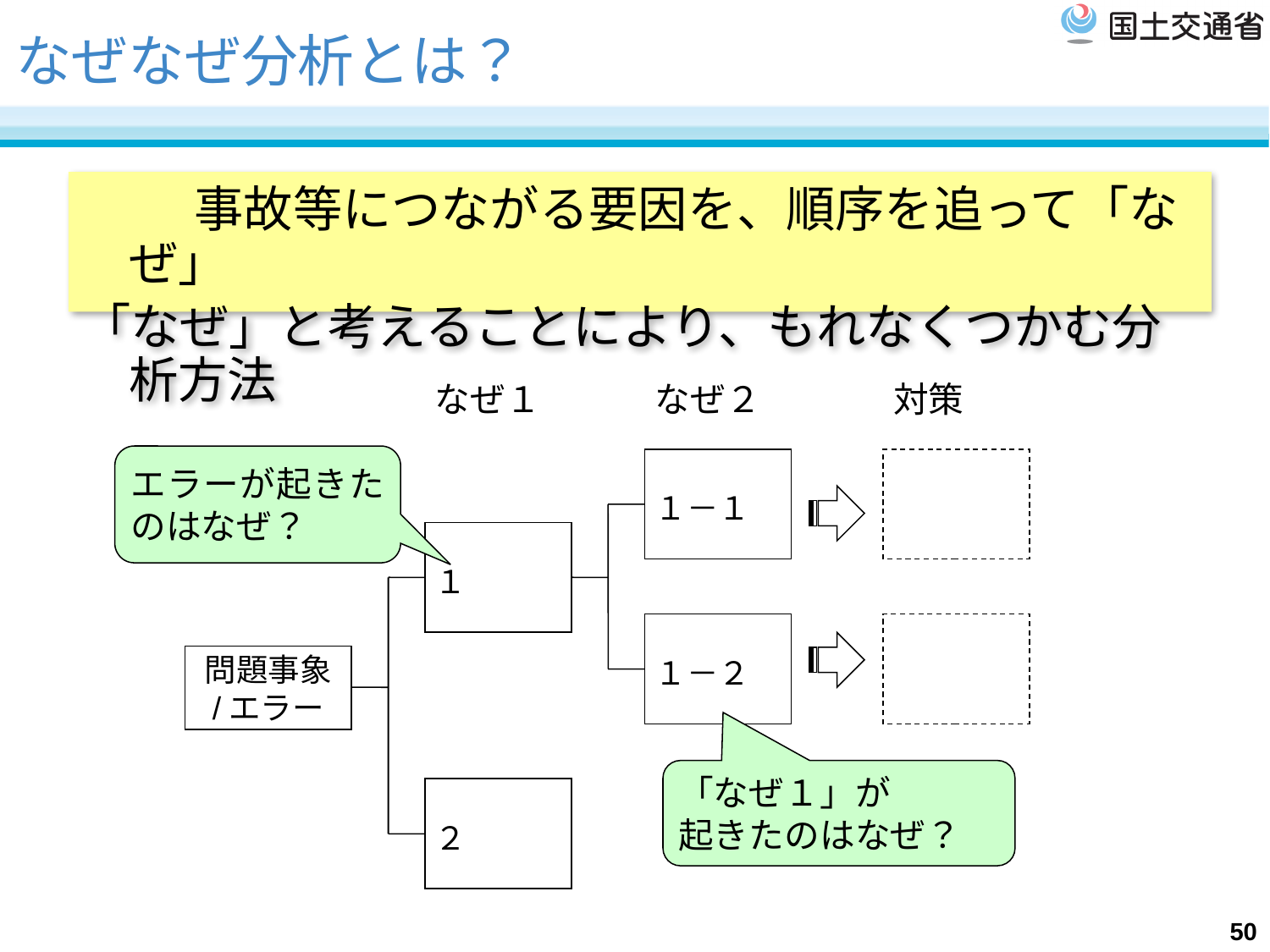

# なぜなぜ分析とは？
　　事故等につながる要因を、順序を追って「なぜ」
「なぜ」と考えることにより、もれなくつかむ分析方法

なぜ１
なぜ２
対策
エラーが起きたのはなぜ？

１－１

１

１－２

問題事象
/エラー

「なぜ１」が
起きたのはなぜ？

２

50